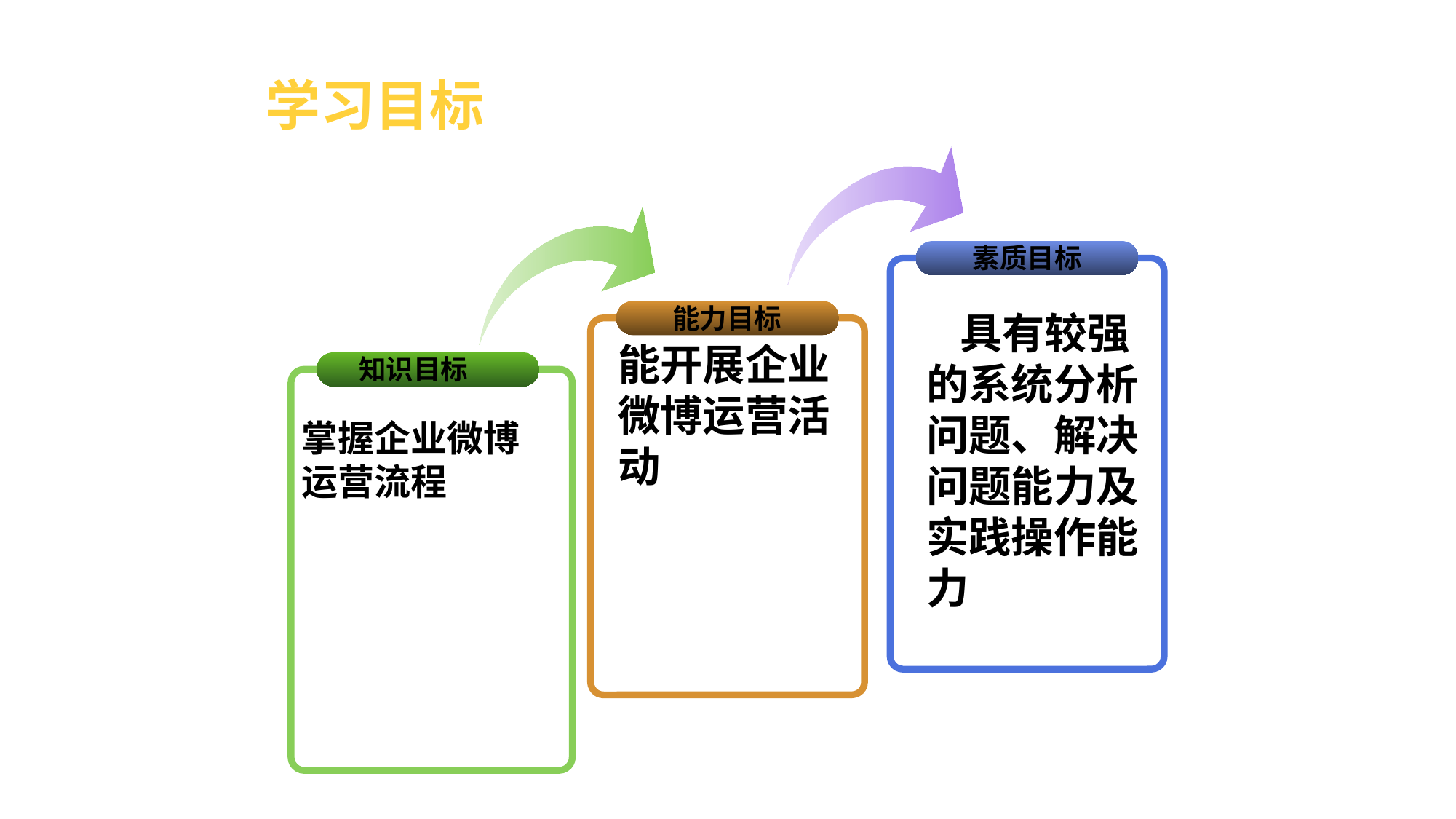

# 学习目标

素质目标

能力目标

   具有较强的系统分析问题、解决问题能力及实践操作能力

能开展企业微博运营活动
知识目标

掌握企业微博运营流程